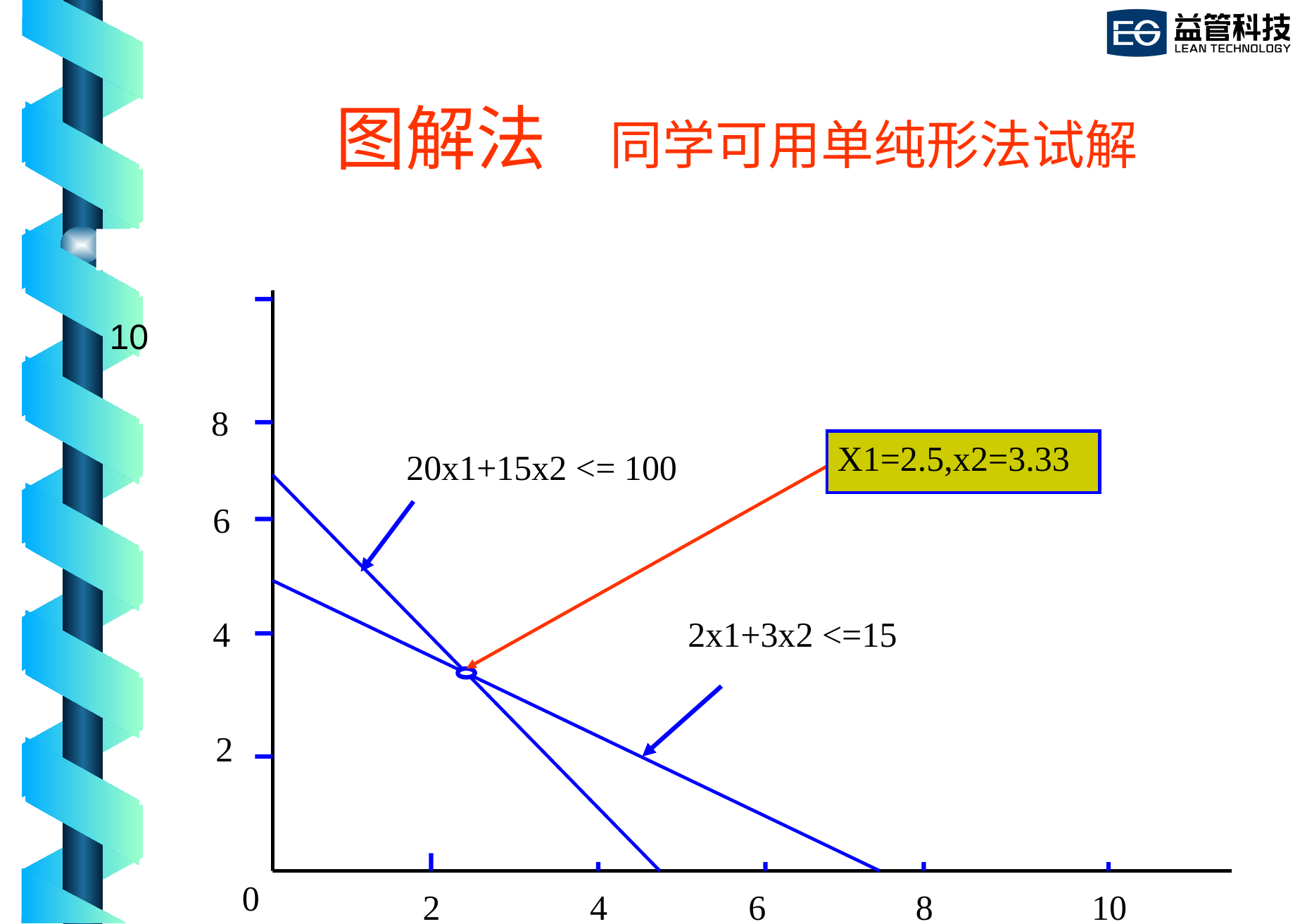

# 图解法    同学可用单纯形法试解

10

8

X1=2.5,x2=3.33
20x1+15x2 <= 100

6

4
2x1+3x2 <=15

2

0

                  2                 4                6                 8                  10